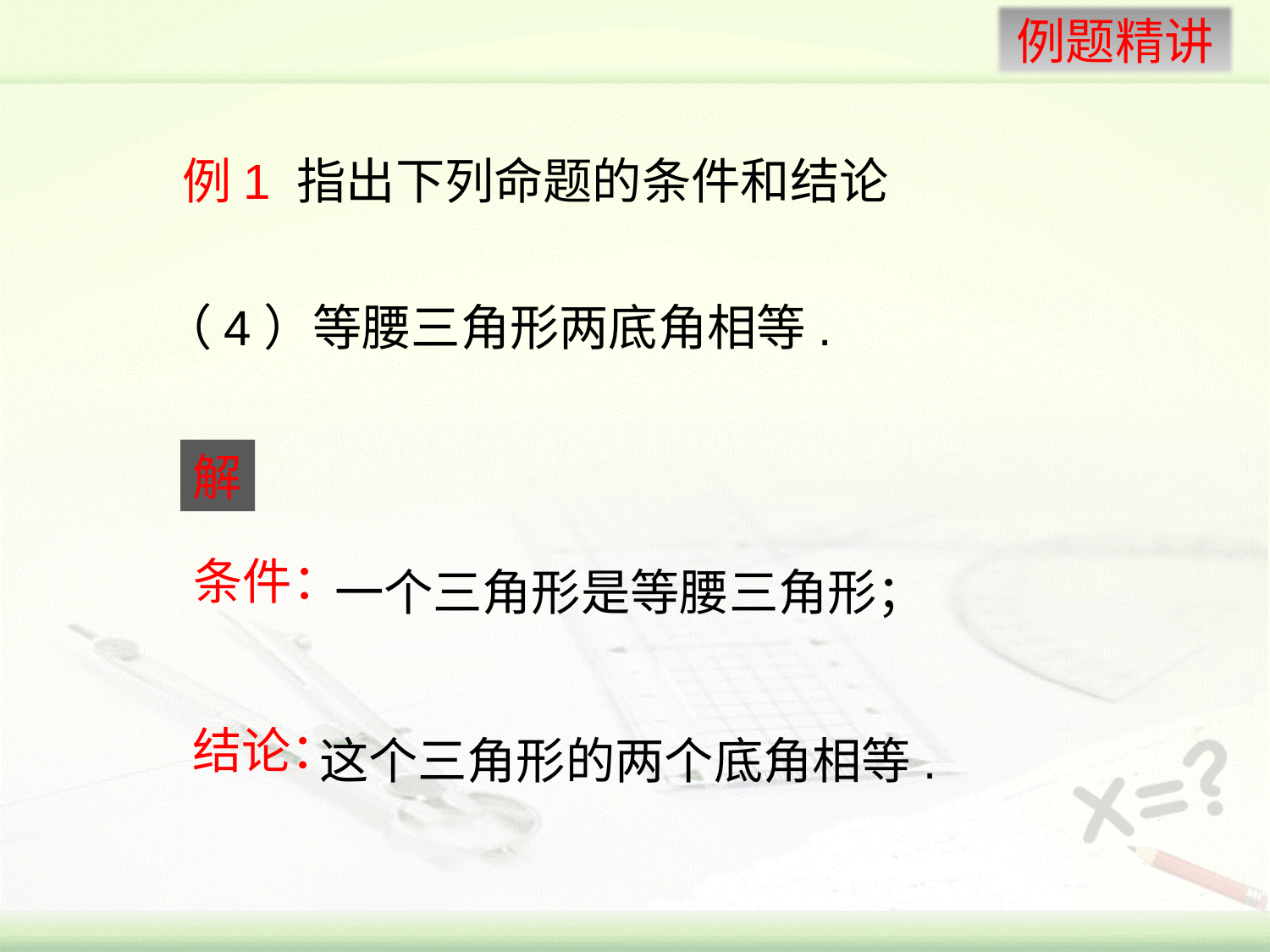

例1 指出下列命题的条件和结论
（4）等腰三角形两底角相等.
解
一个三角形是等腰三角形；
条件：
这个三角形的两个底角相等.
结论：